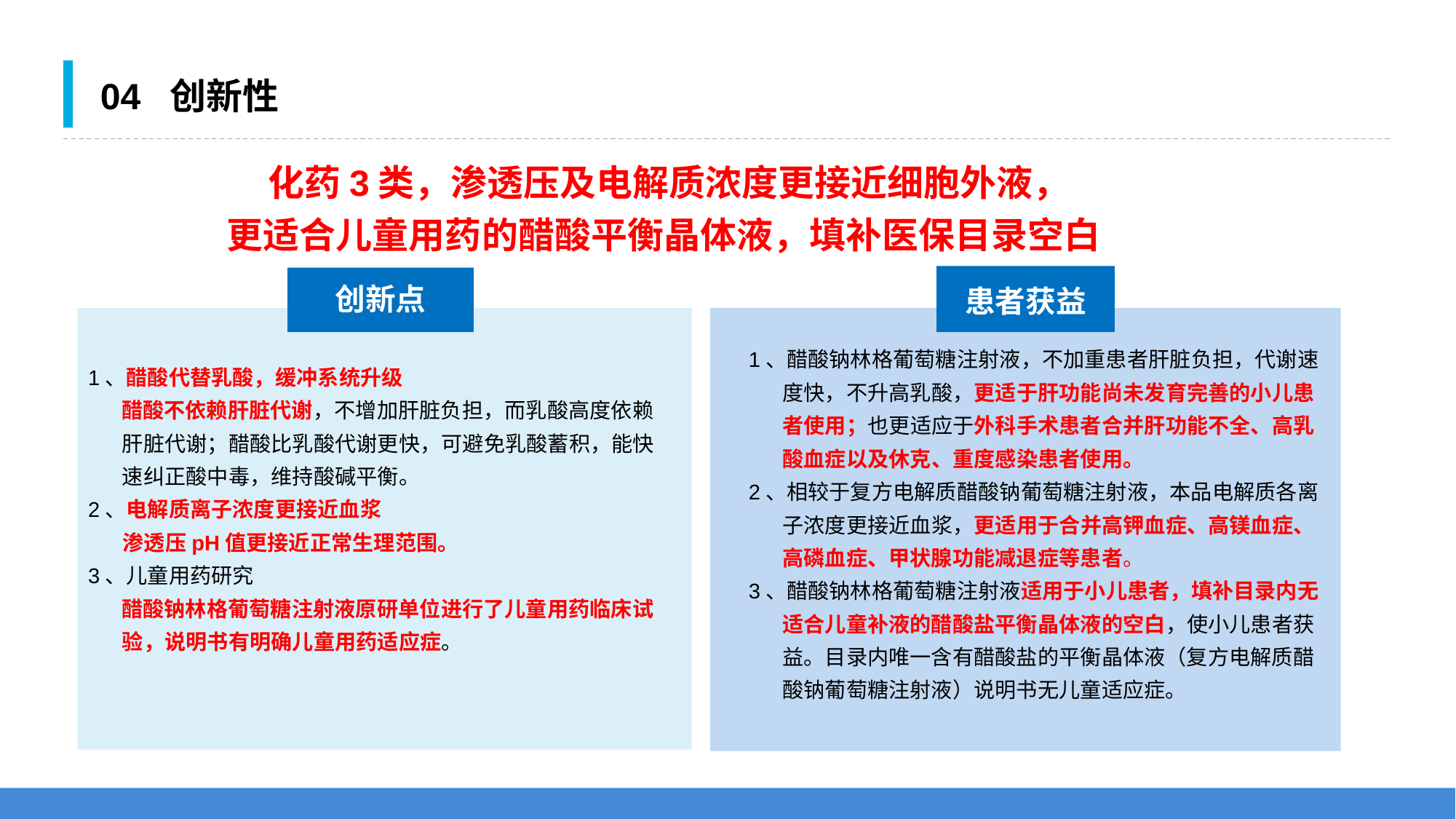

04  创新性
             化药3类，渗透压及电解质浓度更接近细胞外液，
        更适合儿童用药的醋酸平衡晶体液，填补医保目录空白
患者获益
创新点

1、醋酸钠林格葡萄糖注射液，不加重患者肝脏负担，代谢速度快，不升高乳酸，更适于肝功能尚未发育完善的小儿患者使用；也更适应于外科手术患者合并肝功能不全、高乳酸血症以及休克、重度感染患者使用。
2、相较于复方电解质醋酸钠葡萄糖注射液，本品电解质各离子浓度更接近血浆，更适用于合并高钾血症、高镁血症、高磷血症、甲状腺功能减退症等患者。
3、醋酸钠林格葡萄糖注射液适用于小儿患者，填补目录内无适合儿童补液的醋酸盐平衡晶体液的空白，使小儿患者获益。目录内唯一含有醋酸盐的平衡晶体液（复方电解质醋酸钠葡萄糖注射液）说明书无儿童适应症。

1、醋酸代替乳酸，缓冲系统升级
      醋酸不依赖肝脏代谢，不增加肝脏负担，而乳酸高度依赖肝脏代谢；醋酸比乳酸代谢更快，可避免乳酸蓄积，能快速纠正酸中毒，维持酸碱平衡。
2、电解质离子浓度更接近血浆
      渗透压pH值更接近正常生理范围。
3、儿童用药研究
      醋酸钠林格葡萄糖注射液原研单位进行了儿童用药临床试验，说明书有明确儿童用药适应症。